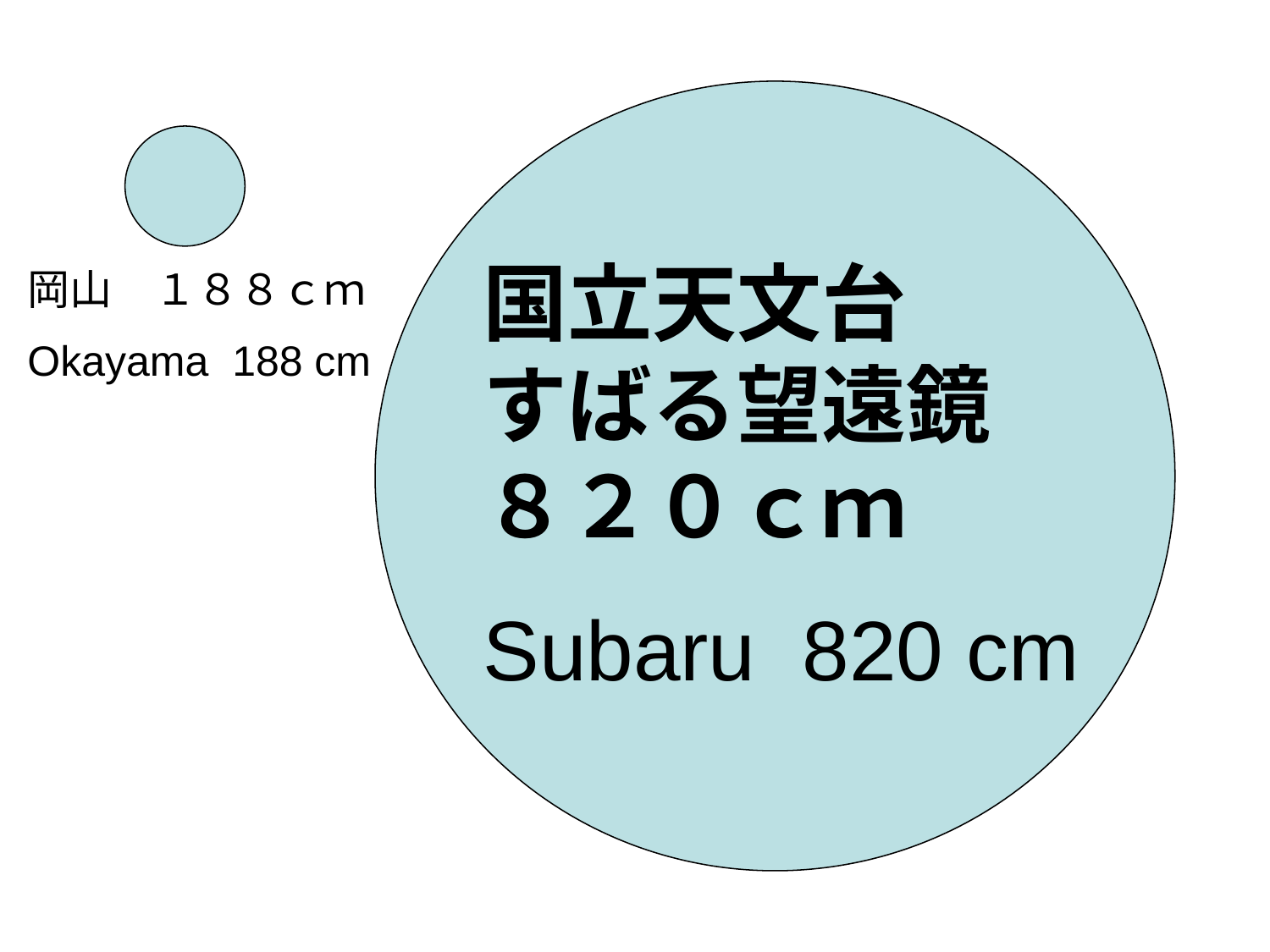

国立天文台　　すばる望遠鏡　８２０ｃｍ
Subaru  820 cm
岡山　１８８ｃｍ
Okayama  188 cm